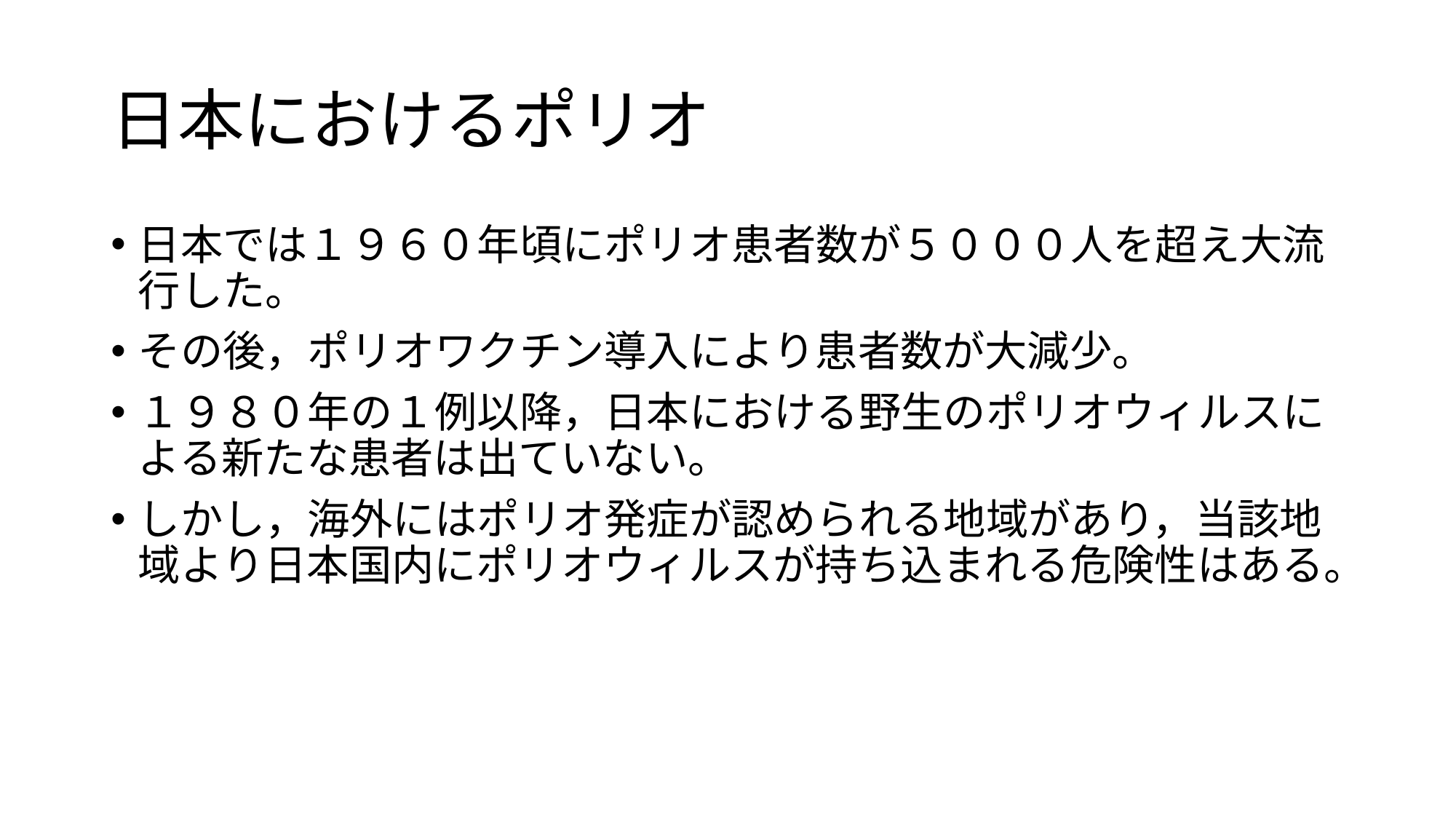

# 日本におけるポリオ
日本では１９６０年頃にポリオ患者数が５０００人を超え大流行した。
その後，ポリオワクチン導入により患者数が大減少。
１９８０年の１例以降，日本における野生のポリオウィルスによる新たな患者は出ていない。
しかし，海外にはポリオ発症が認められる地域があり，当該地域より日本国内にポリオウィルスが持ち込まれる危険性はある。